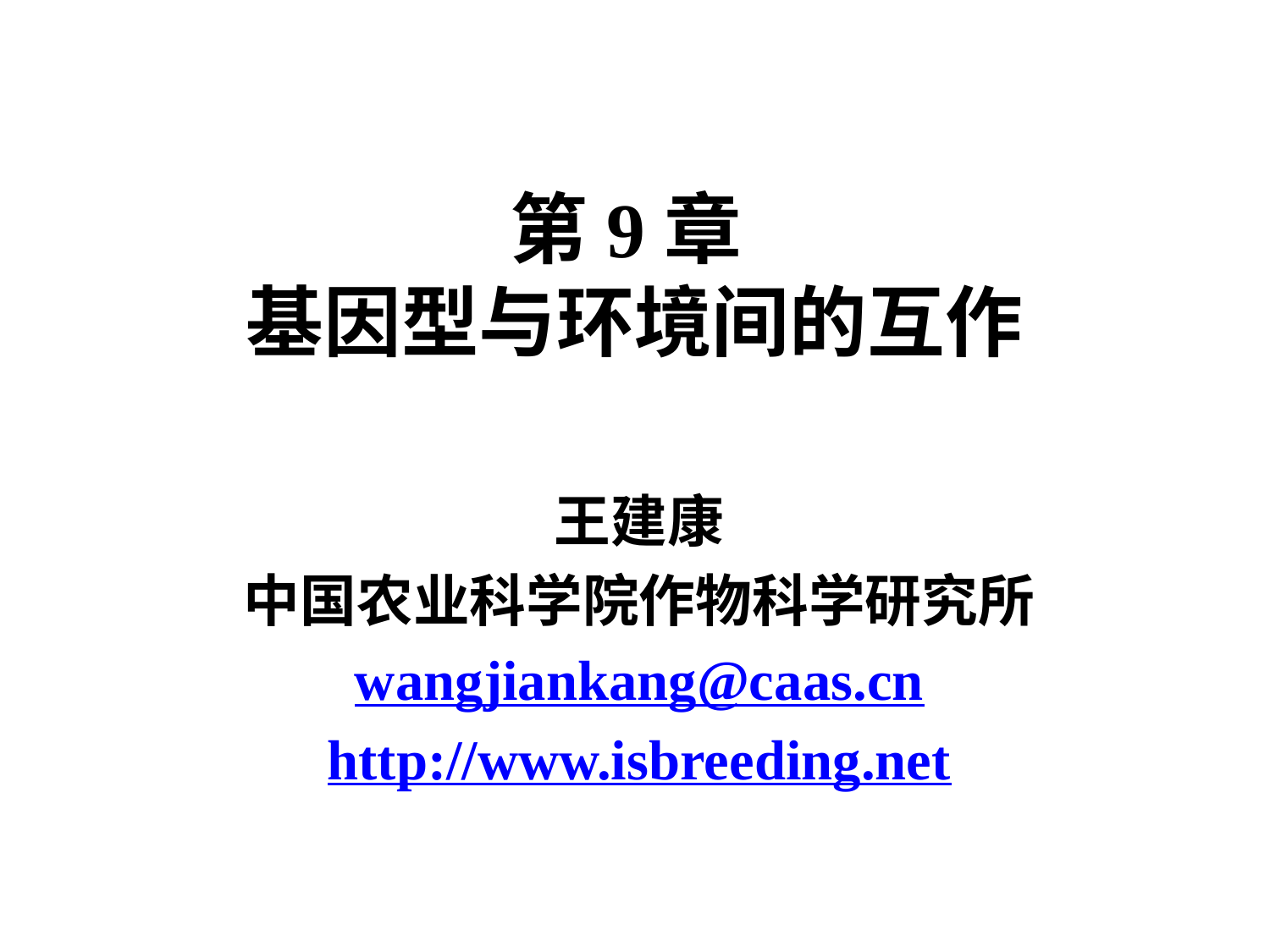

# 第9章 基因型与环境间的互作
王建康
中国农业科学院作物科学研究所
wangjiankang@caas.cn
http://www.isbreeding.net